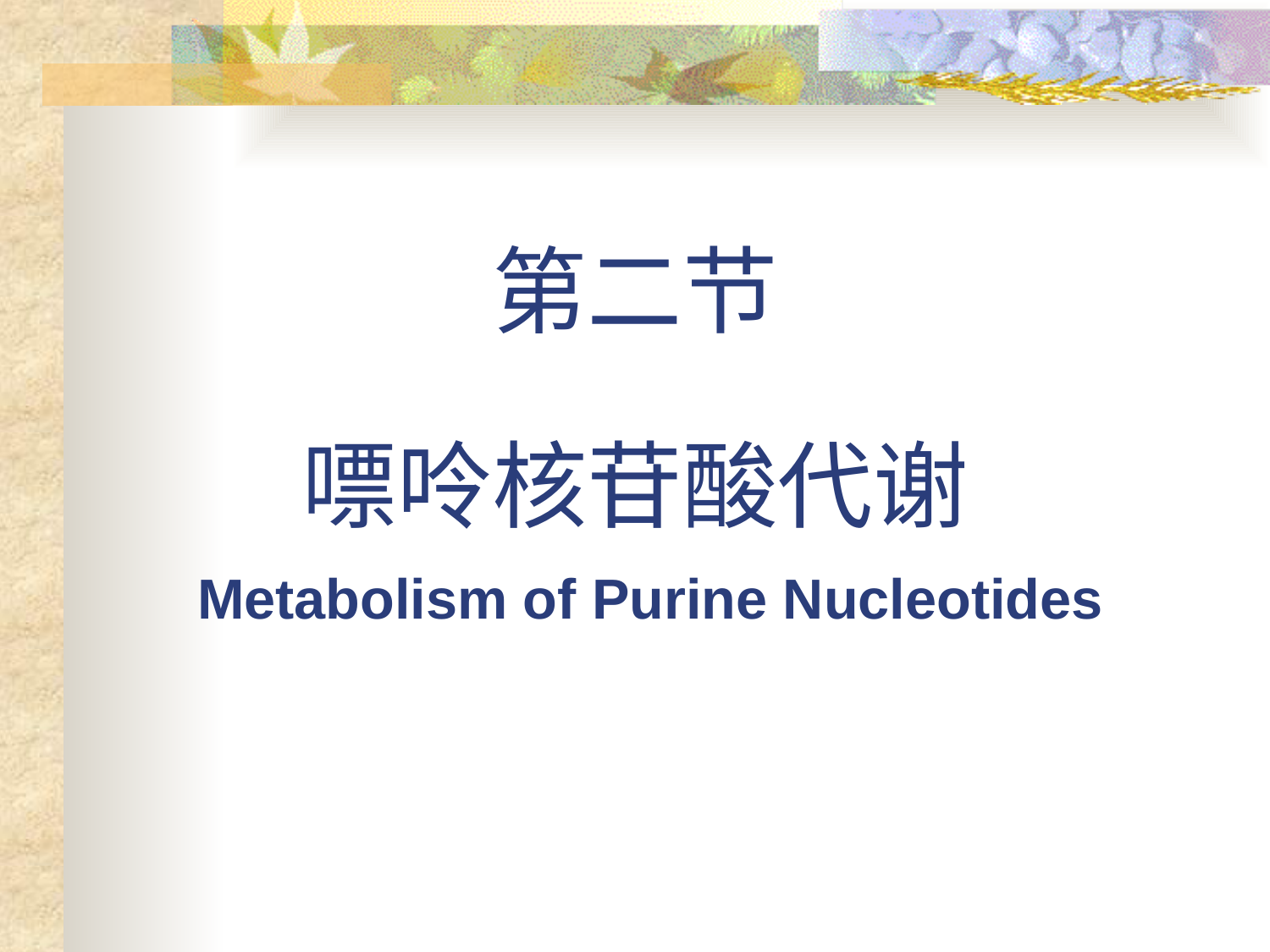

# 第二节 嘌呤核苷酸代谢
Metabolism of Purine Nucleotides